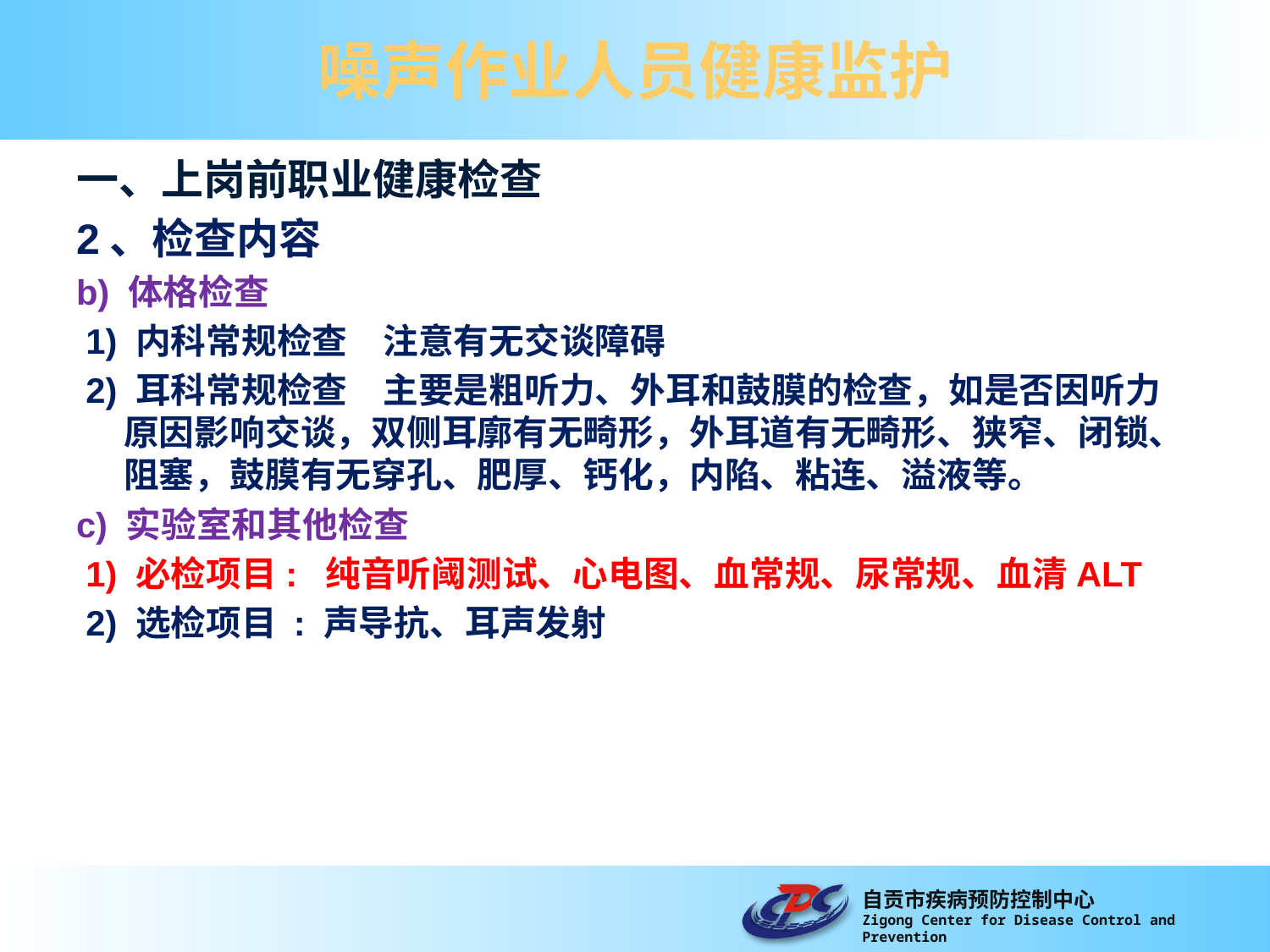

# 噪声作业人员健康监护
一、上岗前职业健康检查
2、检查内容
b) 体格检查
 1) 内科常规检查　注意有无交谈障碍
 2) 耳科常规检查　主要是粗听力、外耳和鼓膜的检查，如是否因听力原因影响交谈，双侧耳廓有无畸形，外耳道有无畸形、狭窄、闭锁、阻塞，鼓膜有无穿孔、肥厚、钙化，内陷、粘连、溢液等。
c) 实验室和其他检查
 1) 必检项目:  纯音听阈测试、心电图、血常规、尿常规、血清ALT
 2) 选检项目 : 声导抗、耳声发射
86